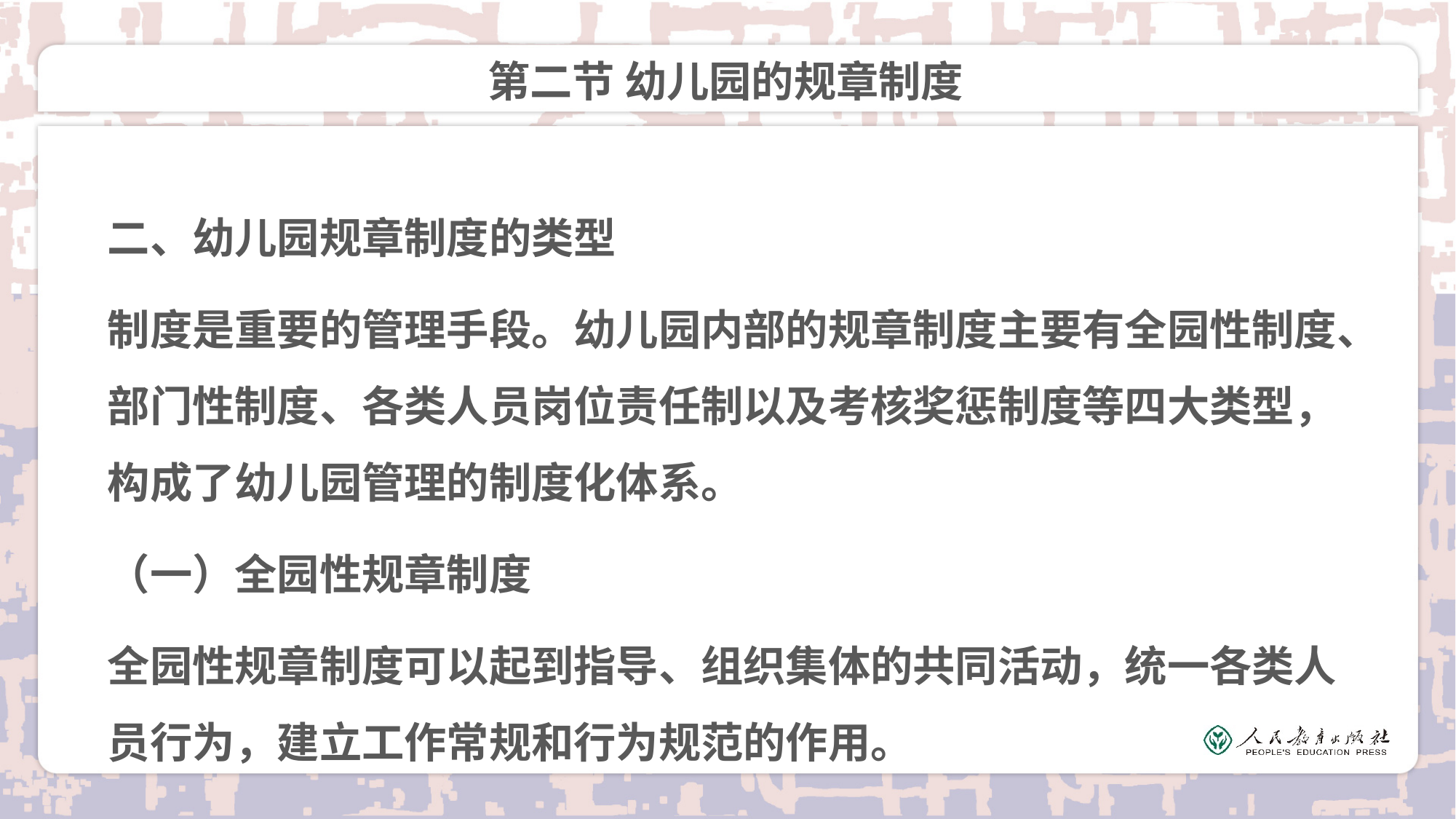

# 第二节 幼儿园的规章制度
二、幼儿园规章制度的类型
制度是重要的管理手段。幼儿园内部的规章制度主要有全园性制度、部门性制度、各类人员岗位责任制以及考核奖惩制度等四大类型，构成了幼儿园管理的制度化体系。
（一）全园性规章制度
全园性规章制度可以起到指导、组织集体的共同活动，统一各类人员行为，建立工作常规和行为规范的作用。